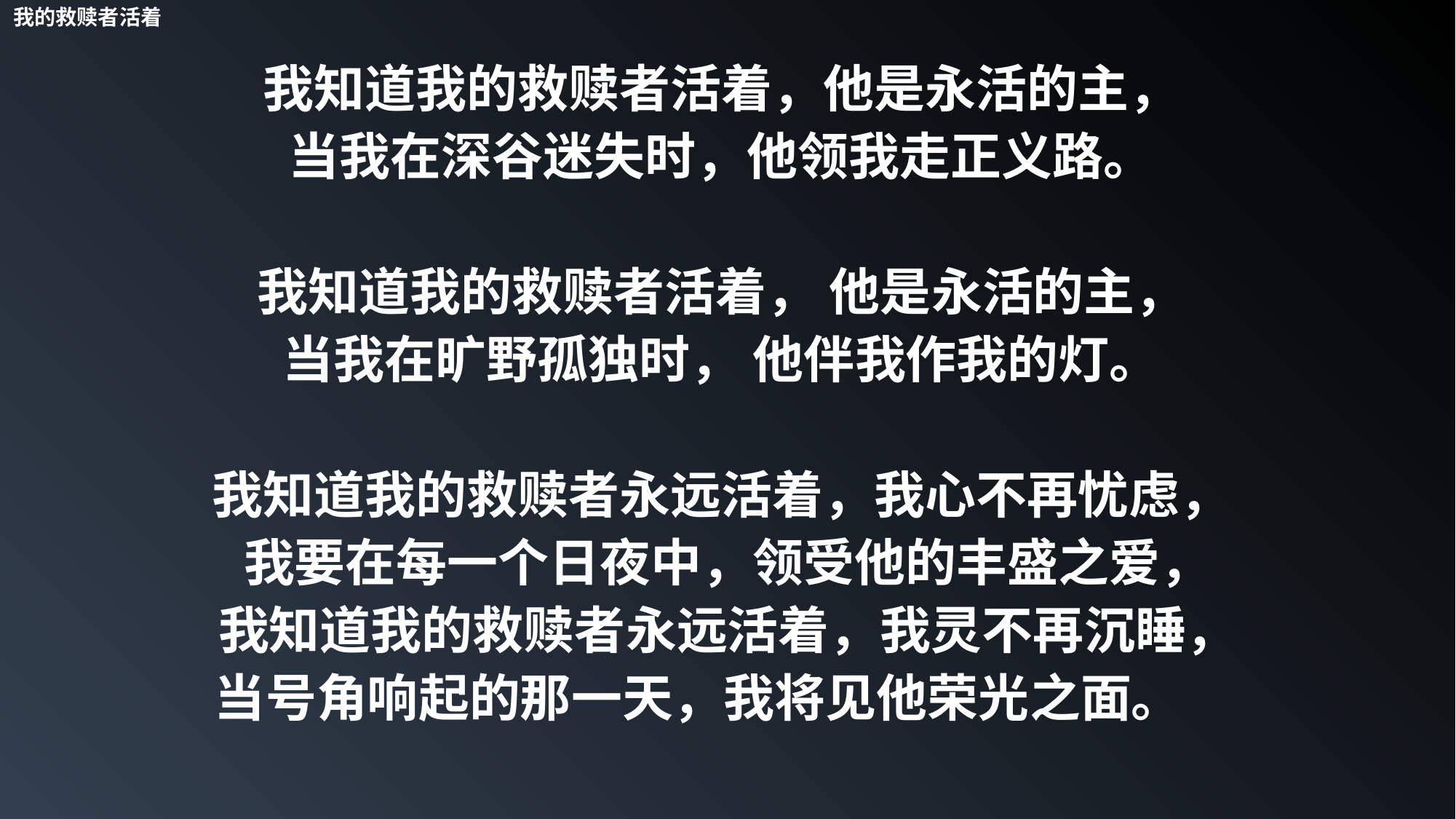

我的救赎者活着
我知道我的救赎者活着，他是永活的主，
当我在深谷迷失时，他领我走正义路。

我知道我的救赎者活着， 他是永活的主，
当我在旷野孤独时， 他伴我作我的灯。

我知道我的救赎者永远活着，我心不再忧虑，
我要在每一个日夜中，领受他的丰盛之爱，
我知道我的救赎者永远活着，我灵不再沉睡，
当号角响起的那一天，我将见他荣光之面。